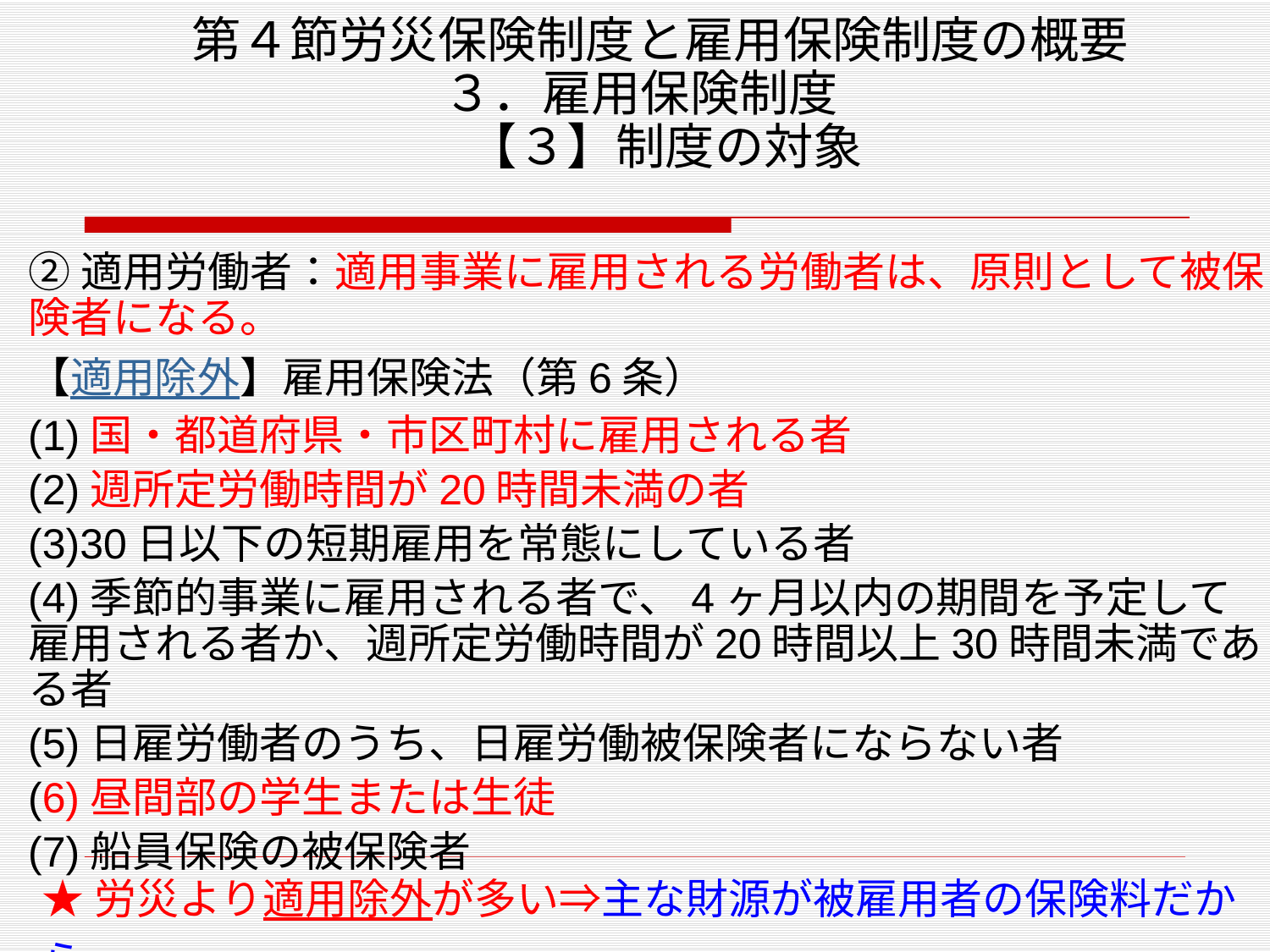

# 第４節労災保険制度と雇用保険制度の概要 ３．雇用保険制度　 【３】制度の対象
②適用労働者：適用事業に雇用される労働者は、原則として被保険者になる。
【適用除外】雇用保険法（第6条）
(1)国・都道府県・市区町村に雇用される者
(2)週所定労働時間が20時間未満の者
(3)30日以下の短期雇用を常態にしている者
(4)季節的事業に雇用される者で、4ヶ月以内の期間を予定して雇用される者か、週所定労働時間が20時間以上30時間未満である者
(5)日雇労働者のうち、日雇労働被保険者にならない者
(6)昼間部の学生または生徒
(7)船員保険の被保険者
★労災より適用除外が多い⇒主な財源が被雇用者の保険料だから